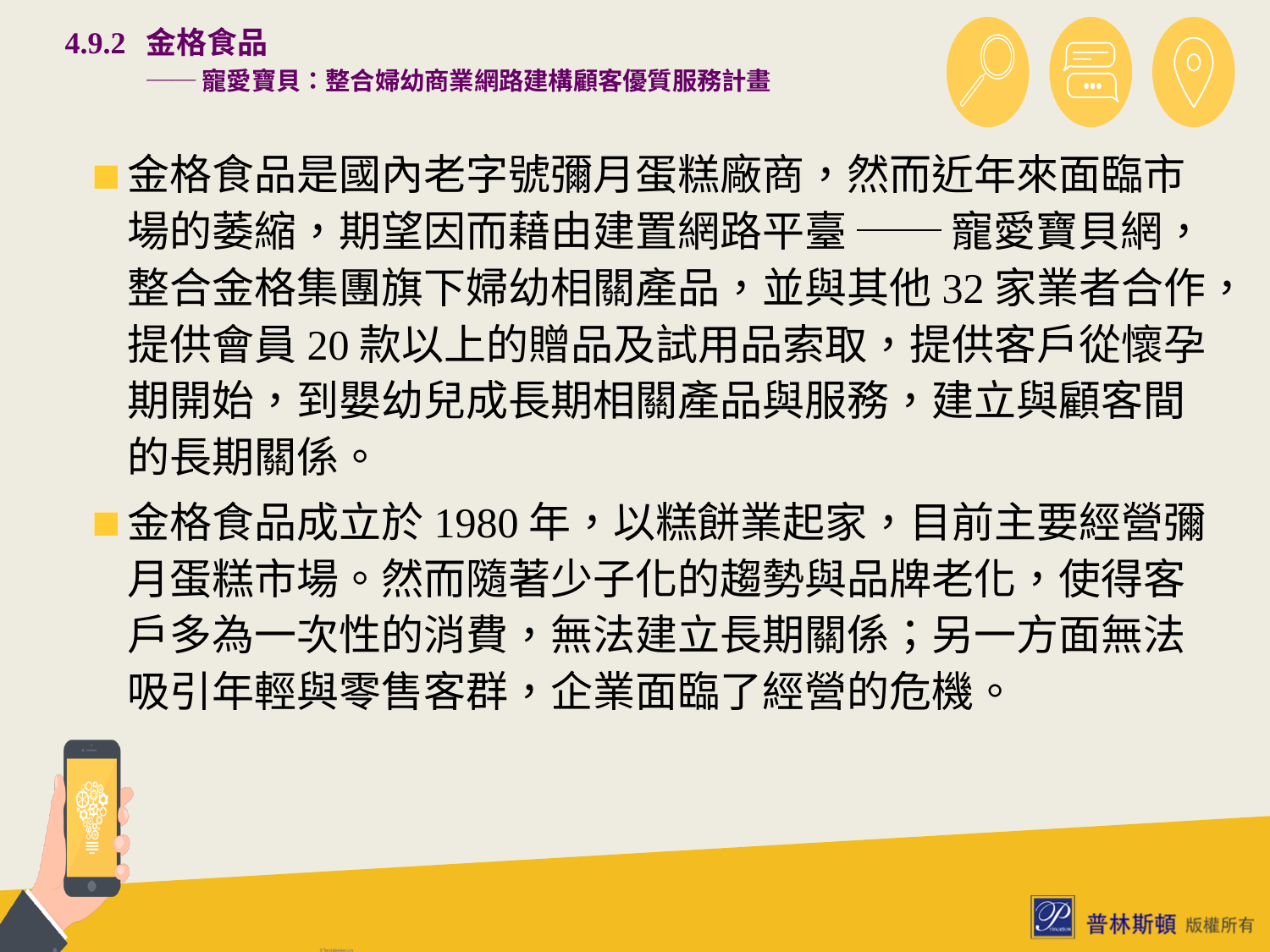

# 4.9.2  金格食品 　　   ── 寵愛寶貝：整合婦幼商業網路建構顧客優質服務計畫
金格食品是國內老字號彌月蛋糕廠商，然而近年來面臨市場的萎縮，期望因而藉由建置網路平臺 ── 寵愛寶貝網，整合金格集團旗下婦幼相關產品，並與其他32家業者合作，提供會員20款以上的贈品及試用品索取，提供客戶從懷孕期開始，到嬰幼兒成長期相關產品與服務，建立與顧客間的長期關係。
金格食品成立於1980年，以糕餅業起家，目前主要經營彌月蛋糕市場。然而隨著少子化的趨勢與品牌老化，使得客戶多為一次性的消費，無法建立長期關係；另一方面無法吸引年輕與零售客群，企業面臨了經營的危機。